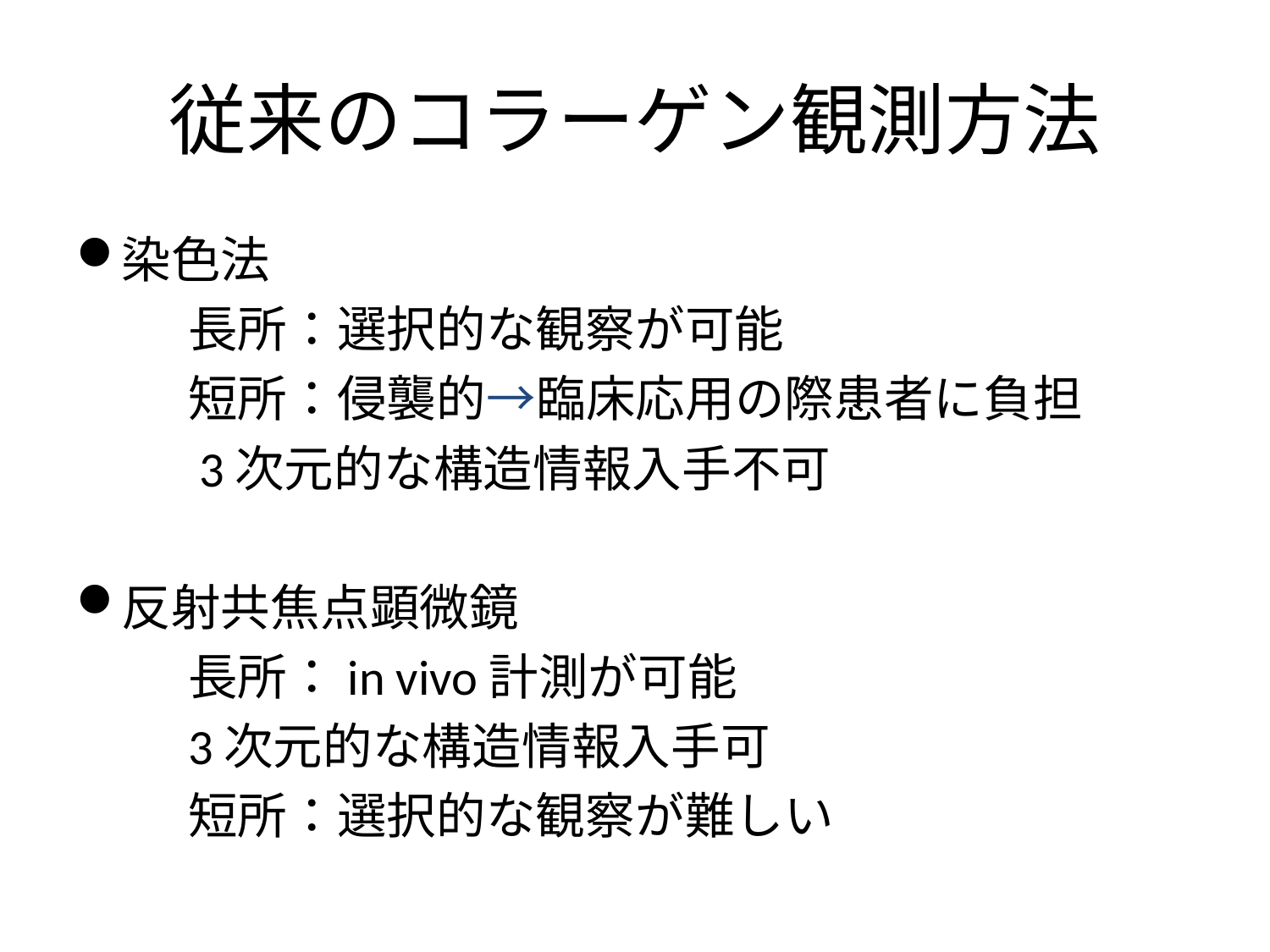

# 従来のコラーゲン観測方法
染色法
	長所：選択的な観察が可能
	短所：侵襲的→臨床応用の際患者に負担
		 3次元的な構造情報入手不可

反射共焦点顕微鏡
	長所：in vivo計測が可能
		3次元的な構造情報入手可
	短所：選択的な観察が難しい